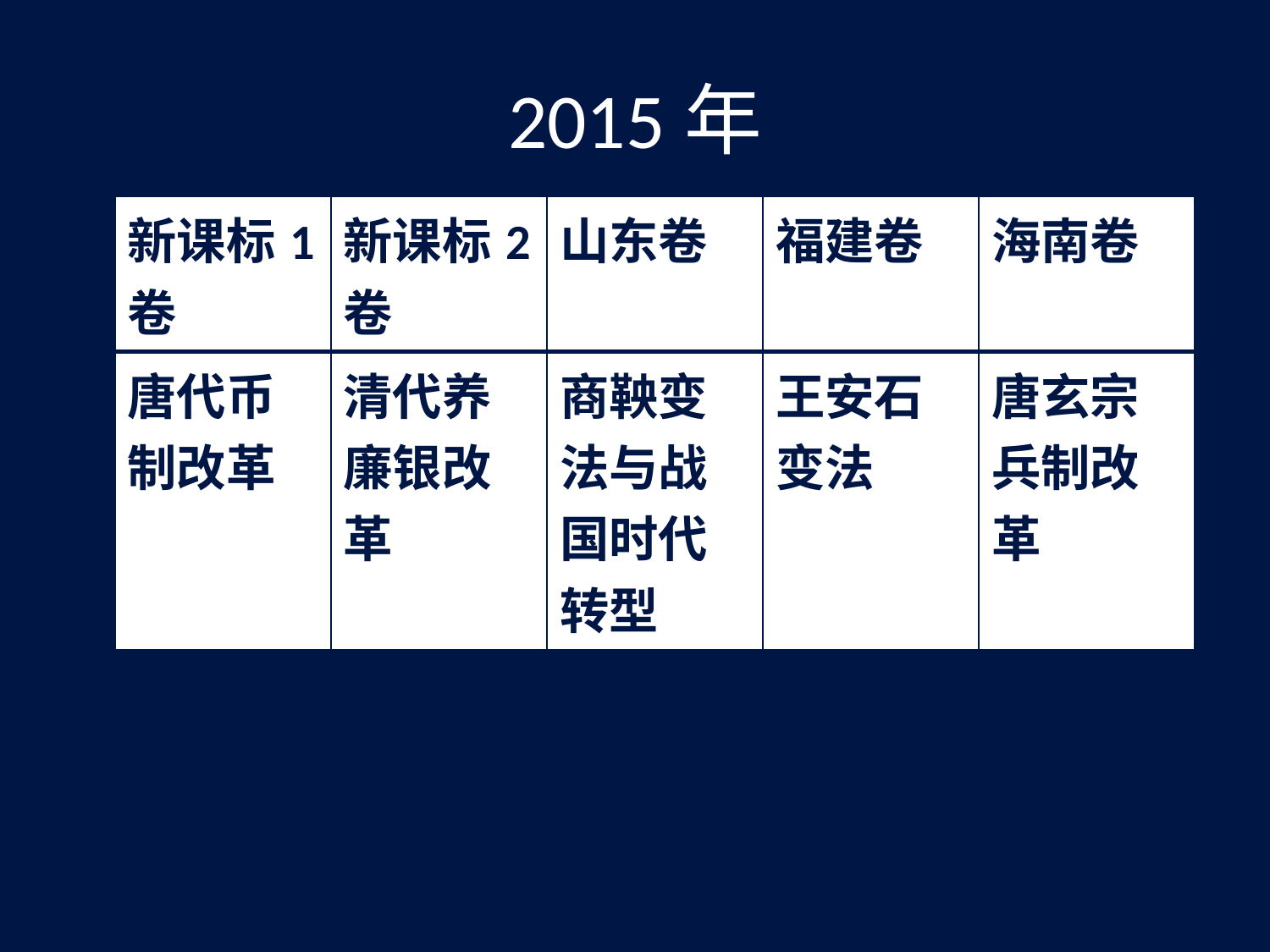

# 2015年
| 新课标1卷 | 新课标2卷 | 山东卷 | 福建卷 | 海南卷 |
| --- | --- | --- | --- | --- |
| 唐代币制改革 | 清代养廉银改革 | 商鞅变法与战国时代转型 | 王安石变法 | 唐玄宗兵制改革 |